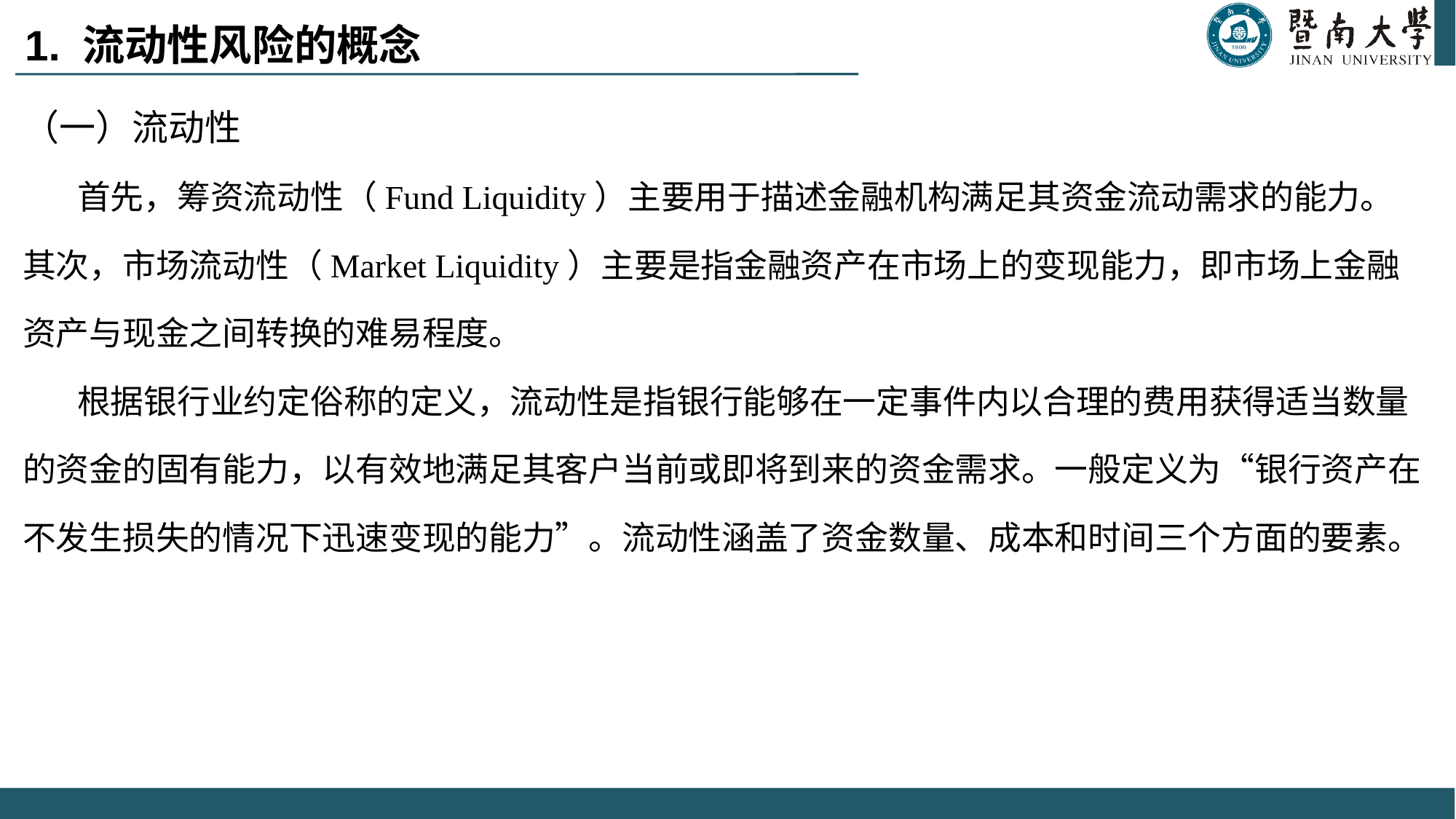

# 1. 流动性风险的概念

（一）流动性
首先，筹资流动性（Fund Liquidity）主要用于描述金融机构满足其资金流动需求的能力。其次，市场流动性（Market Liquidity）主要是指金融资产在市场上的变现能力，即市场上金融资产与现金之间转换的难易程度。
根据银行业约定俗称的定义，流动性是指银行能够在一定事件内以合理的费用获得适当数量的资金的固有能力，以有效地满足其客户当前或即将到来的资金需求。一般定义为“银行资产在不发生损失的情况下迅速变现的能力”。流动性涵盖了资金数量、成本和时间三个方面的要素。